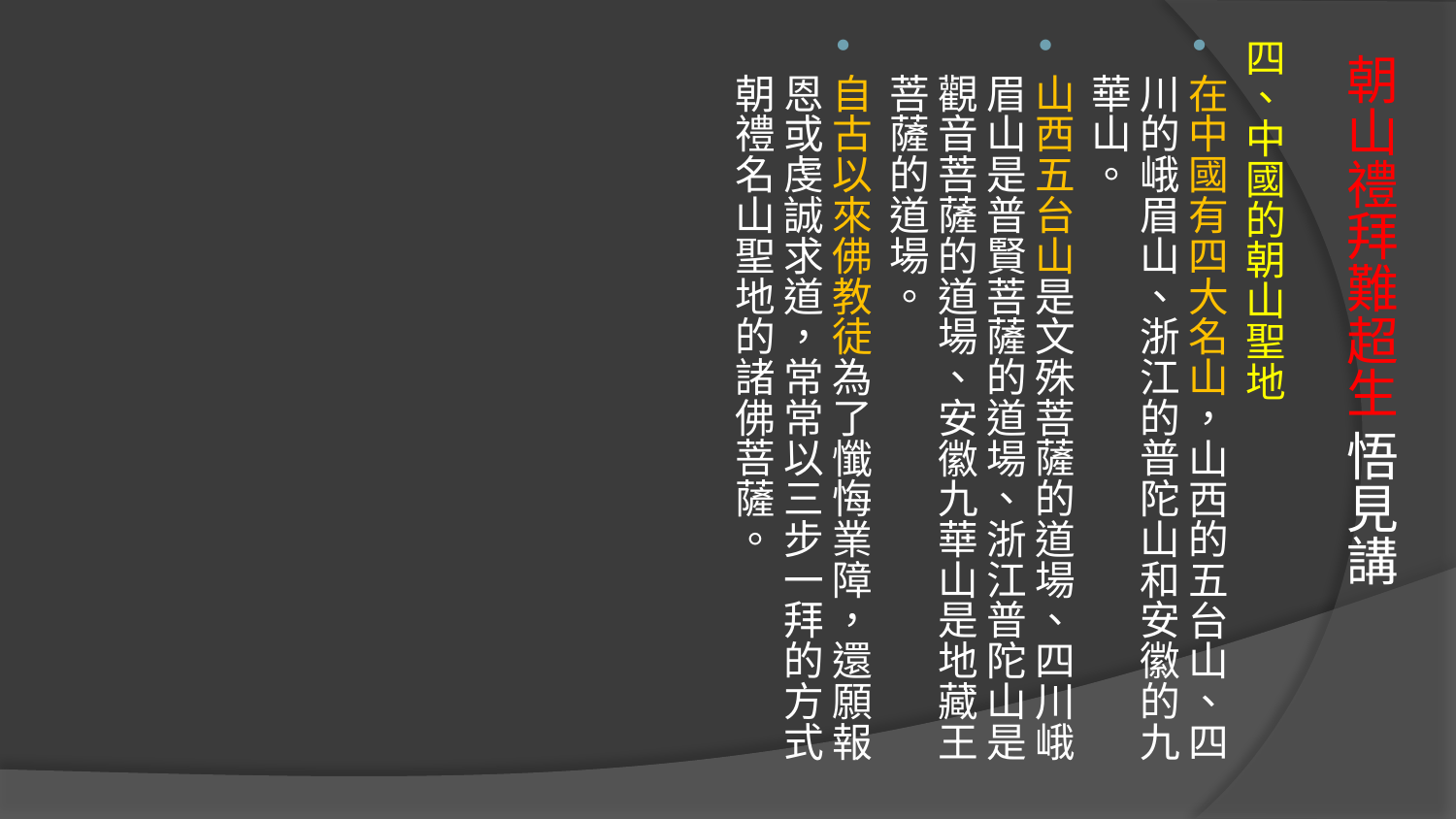

四、中國的朝山聖地
在中國有四大名山，山西的五台山、四川的峨眉山、浙江的普陀山和安徽的九華山。
山西五台山是文殊菩薩的道場、四川峨眉山是普賢菩薩的道場、浙江普陀山是觀音菩薩的道場、安徽九華山是地藏王菩薩的道場。
自古以來佛教徒為了懺悔業障，還願報恩或虔誠求道，常常以三步一拜的方式朝禮名山聖地的諸佛菩薩。

# 朝山禮拜難超生 悟見講